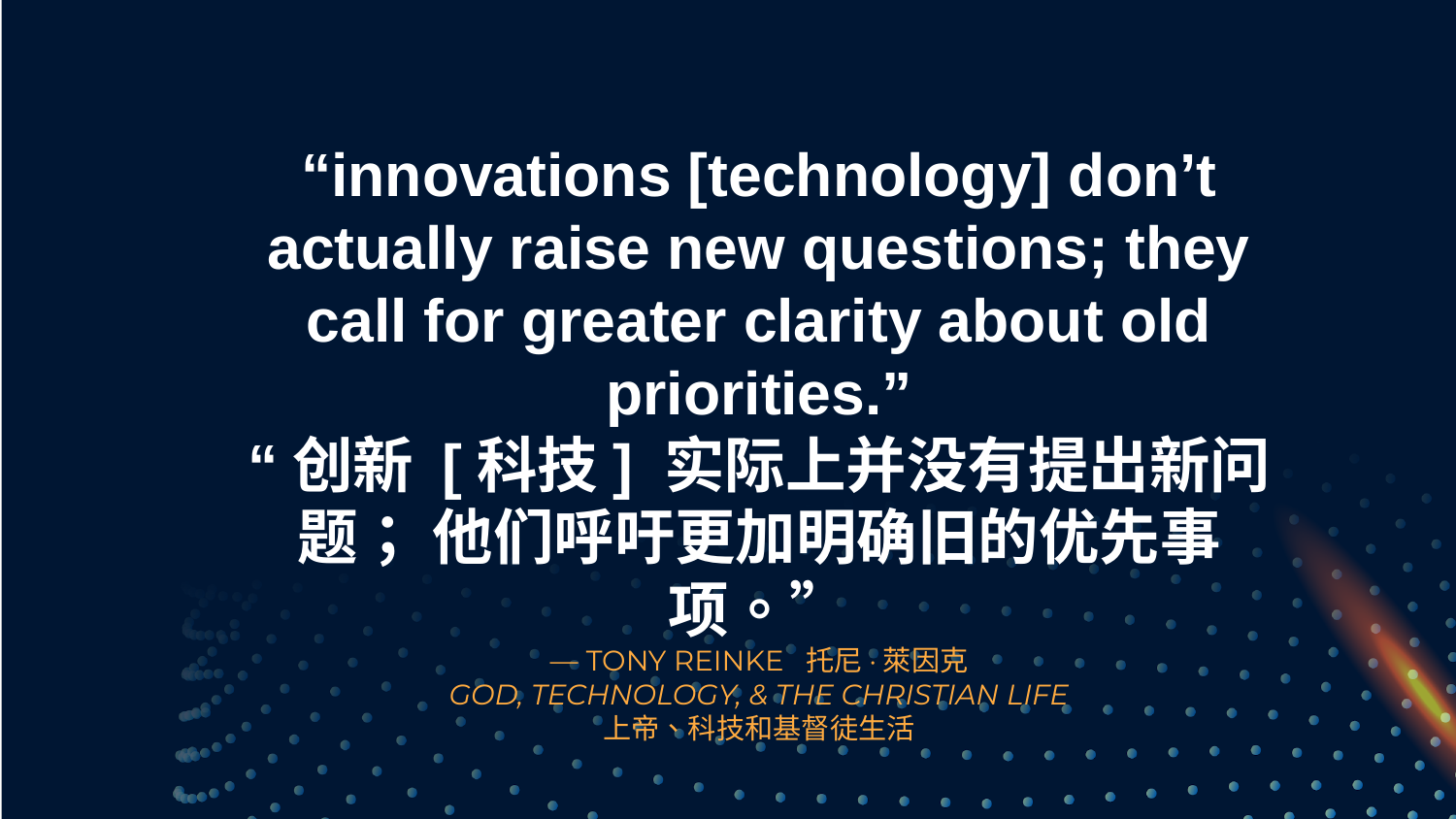

# “innovations [technology] don’t actually raise new questions; they call for greater clarity about old priorities.” “创新 [科技] 实际上并没有提出新问题； 他们呼吁更加明确旧的优先事项。”

— TONY REINKE  托尼·萊因克
GOD, TECHNOLOGY, & THE CHRISTIAN LIFE
上帝、科技和基督徒生活